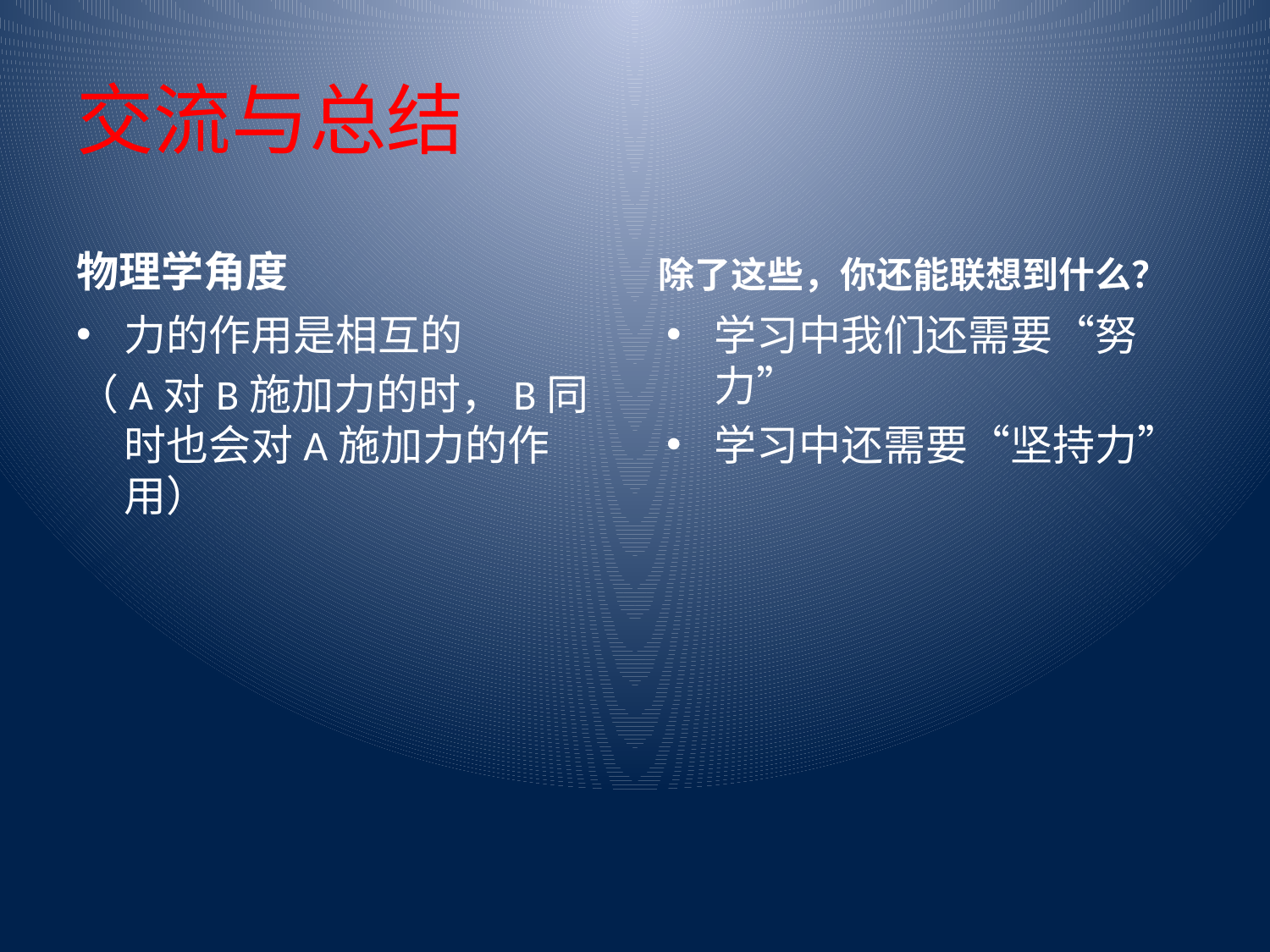

# 交流与总结
物理学角度
除了这些，你还能联想到什么？
力的作用是相互的
（A对B施加力的时，B同时也会对A施加力的作用）
学习中我们还需要“努力”
学习中还需要“坚持力”